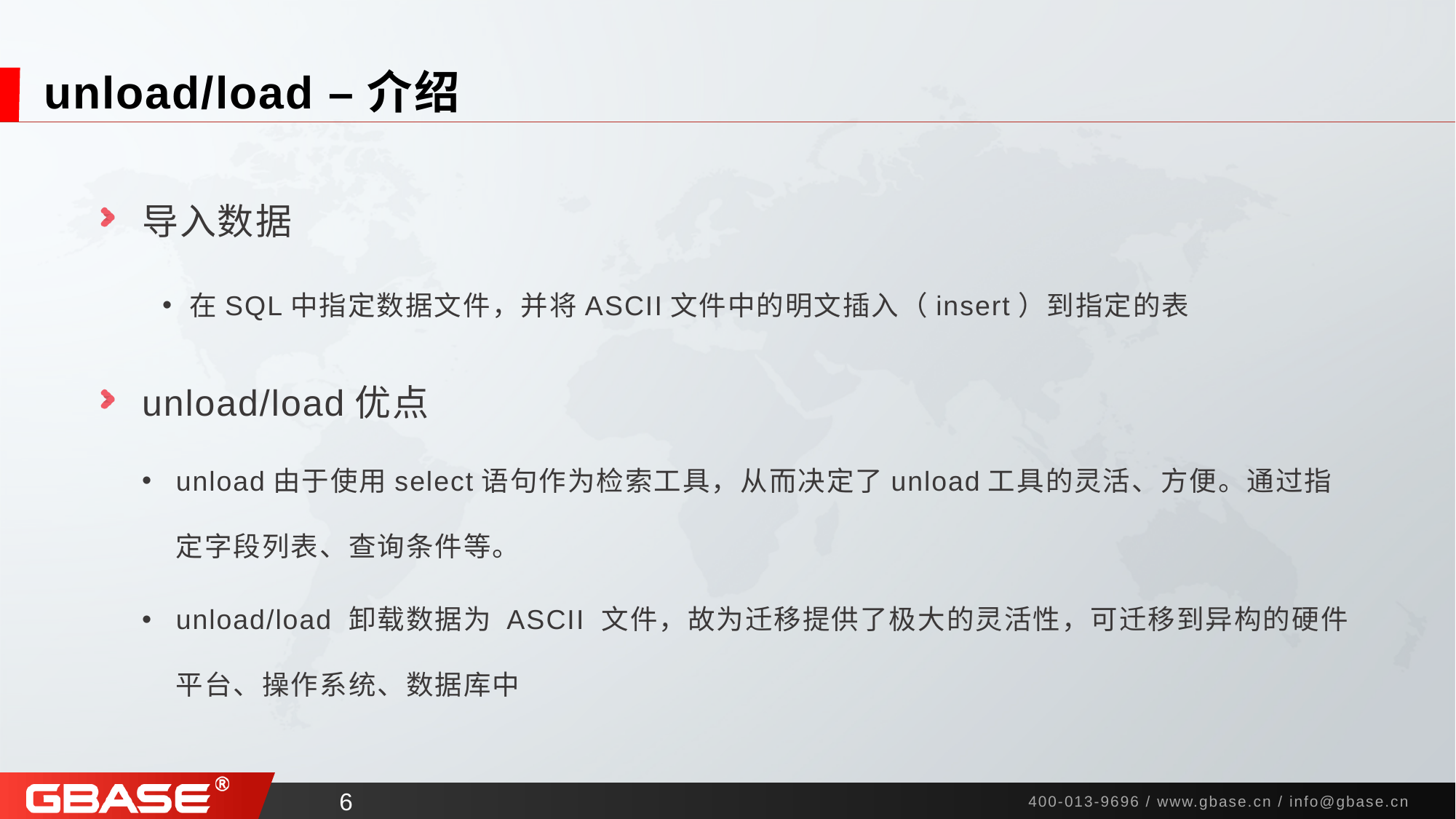

# unload/load –介绍
导入数据
在SQL中指定数据文件，并将ASCII文件中的明文插入（insert）到指定的表
unload/load优点
unload由于使用select语句作为检索工具，从而决定了unload工具的灵活、方便。通过指定字段列表、查询条件等。
unload/load 卸载数据为 ASCII 文件，故为迁移提供了极大的灵活性，可迁移到异构的硬件平台、操作系统、数据库中